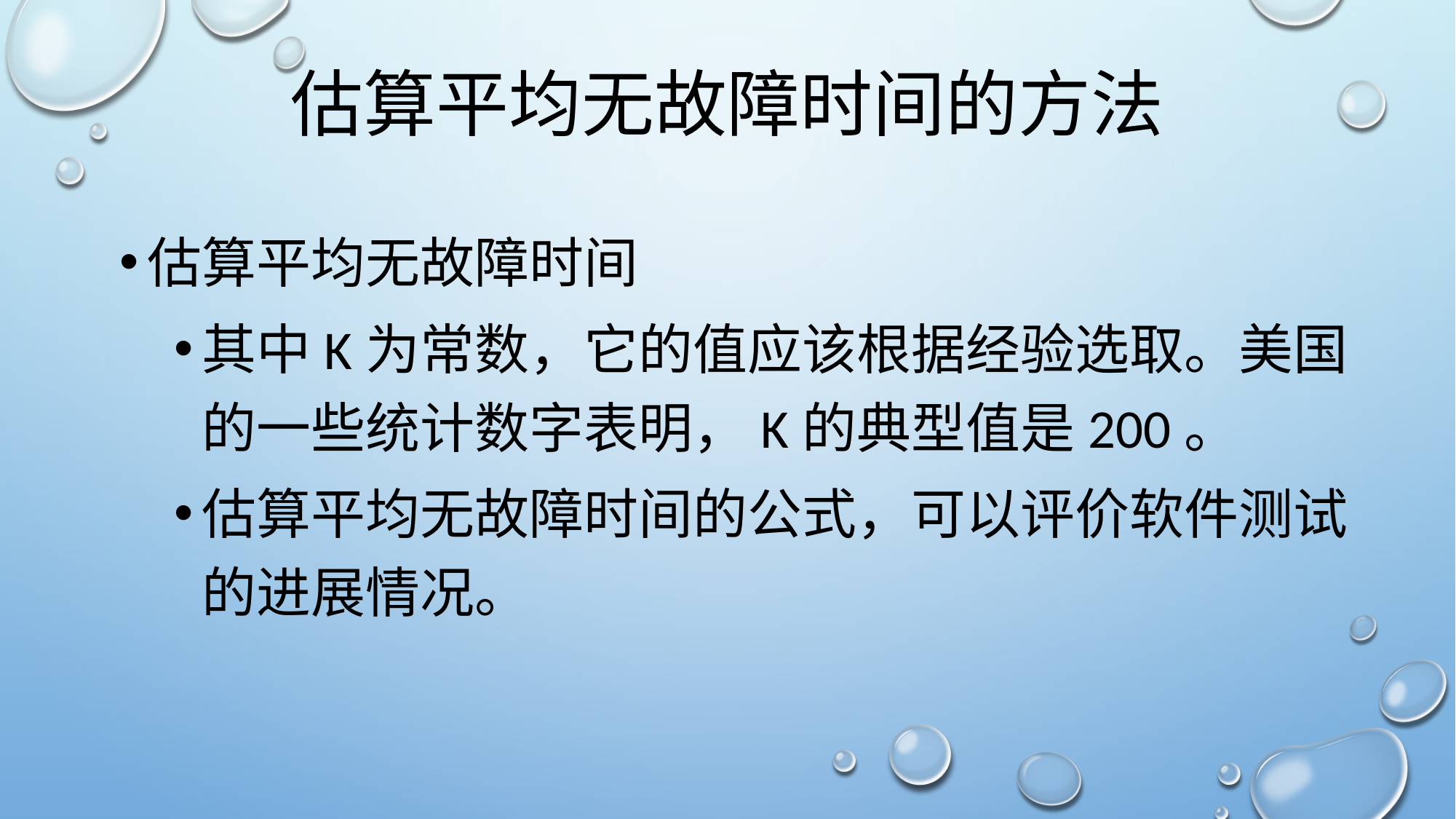

# 估算平均无故障时间的方法
估算平均无故障时间
其中K为常数，它的值应该根据经验选取。美国的一些统计数字表明，K的典型值是200。
估算平均无故障时间的公式，可以评价软件测试的进展情况。